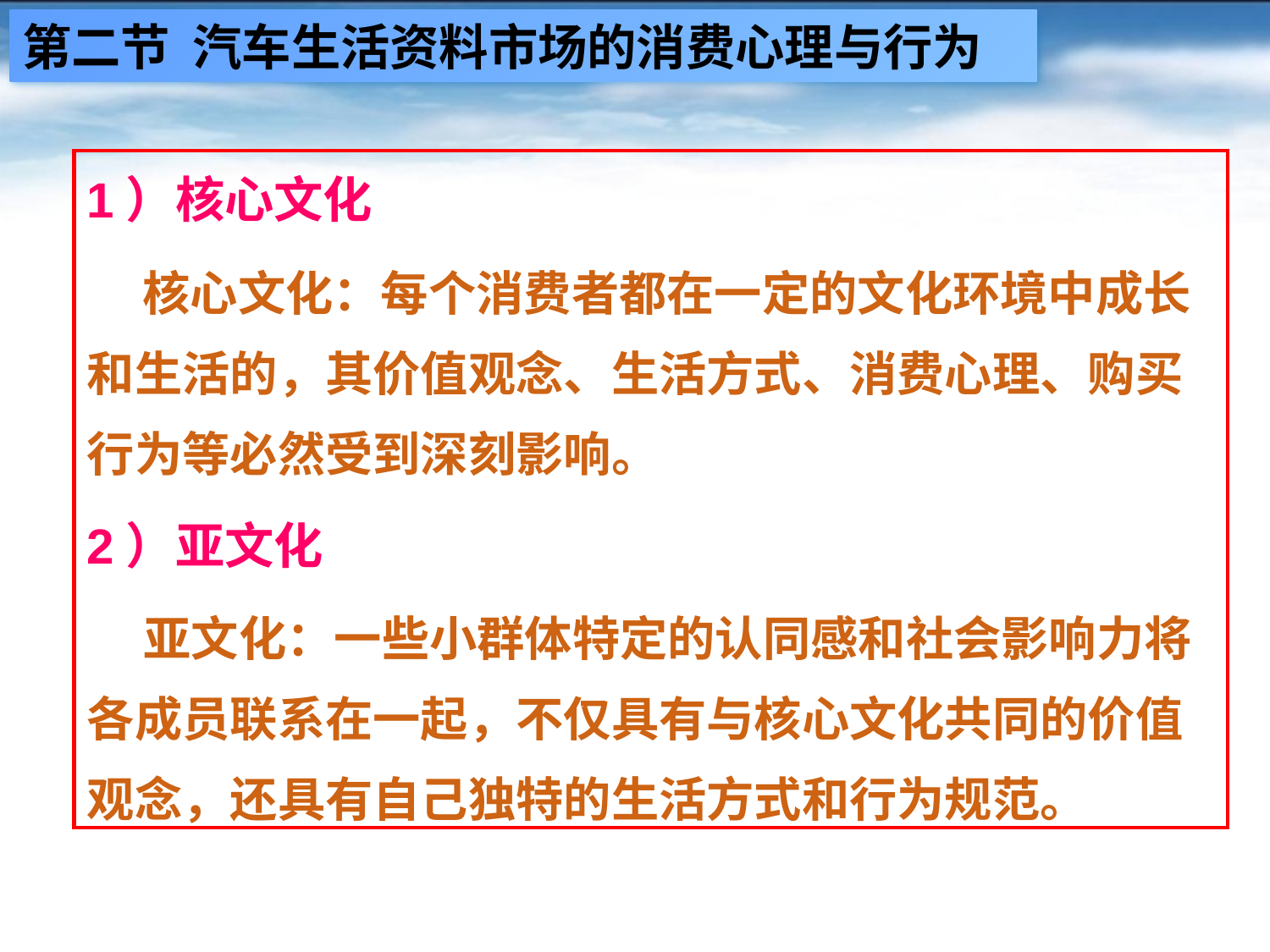

第二节  汽车生活资料市场的消费心理与行为
1）核心文化
    核心文化：每个消费者都在一定的文化环境中成长和生活的，其价值观念、生活方式、消费心理、购买行为等必然受到深刻影响。
2）亚文化
    亚文化：一些小群体特定的认同感和社会影响力将各成员联系在一起，不仅具有与核心文化共同的价值观念，还具有自己独特的生活方式和行为规范。